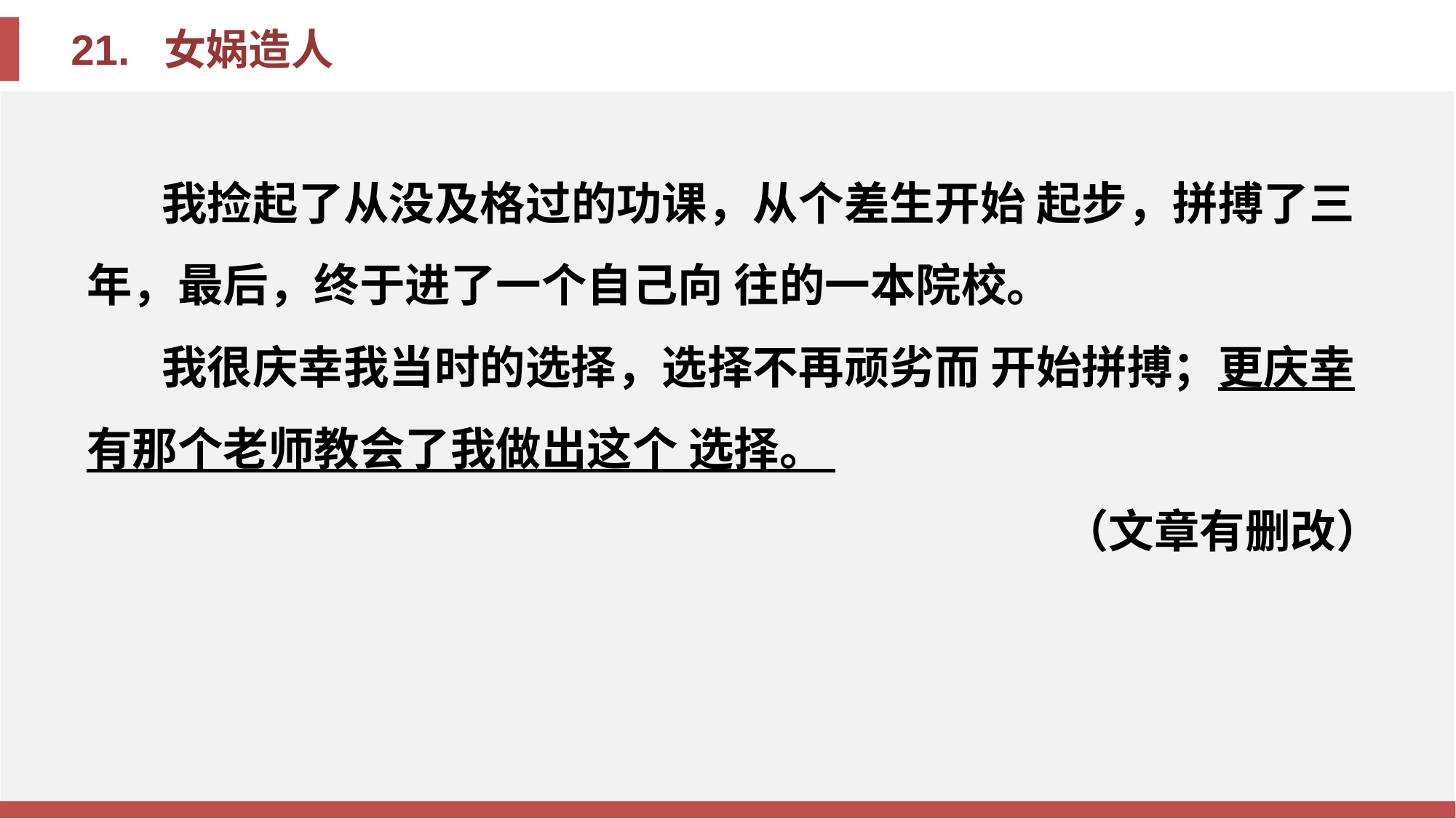

我捡起了从没及格过的功课，从个差生开始 起步，拼搏了三年，最后，终于进了一个自己向 往的一本院校。
我很庆幸我当时的选择，选择不再顽劣而 开始拼搏；更庆幸有那个老师教会了我做出这个 选择。
（文章有删改）